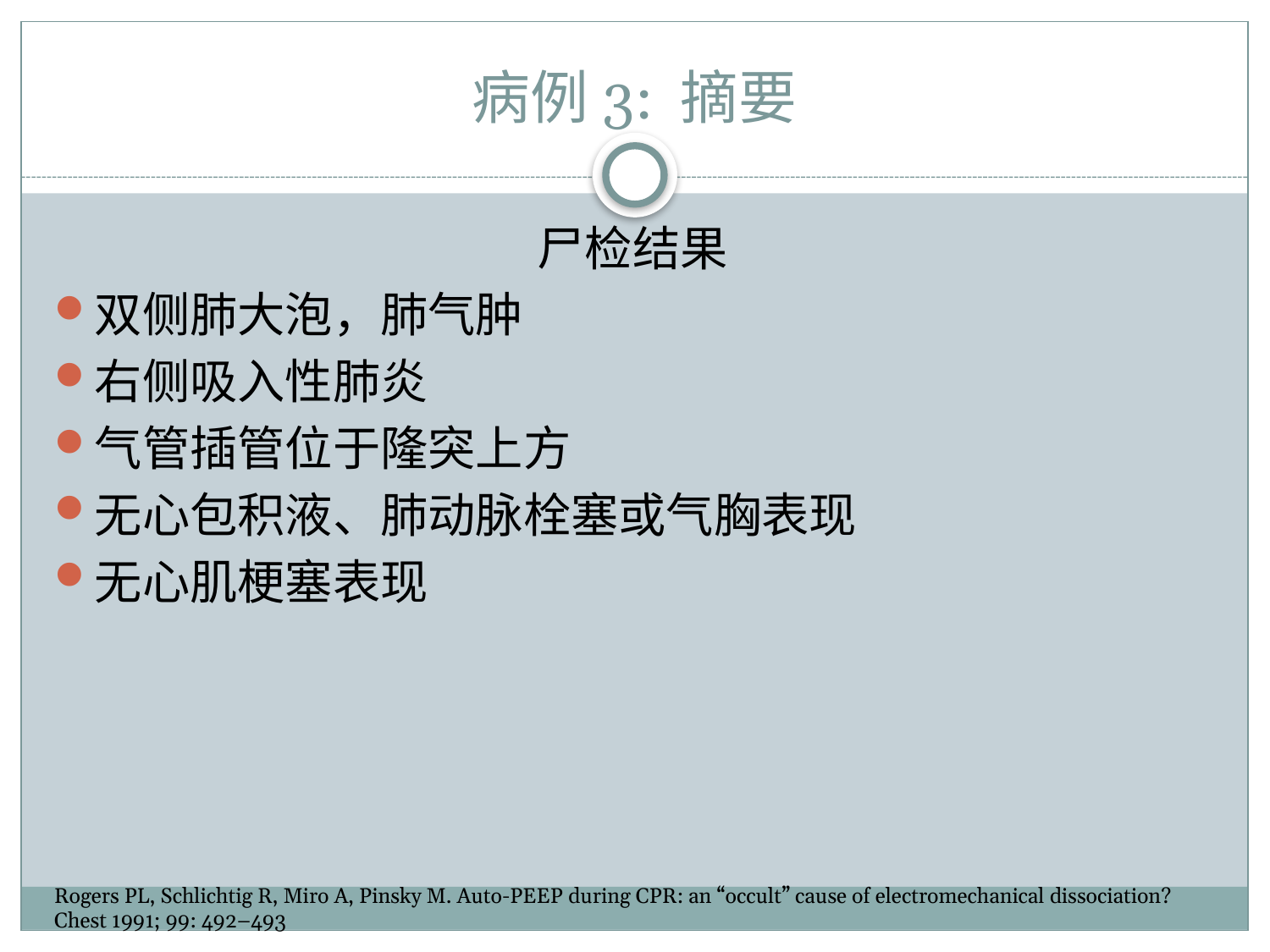

# 病例3: 摘要
尸检结果
双侧肺大泡，肺气肿
右侧吸入性肺炎
气管插管位于隆突上方
无心包积液、肺动脉栓塞或气胸表现
无心肌梗塞表现
Rogers PL, Schlichtig R, Miro A, Pinsky M. Auto-PEEP during CPR: an “occult” cause of electromechanical dissociation? Chest 1991; 99: 492–493